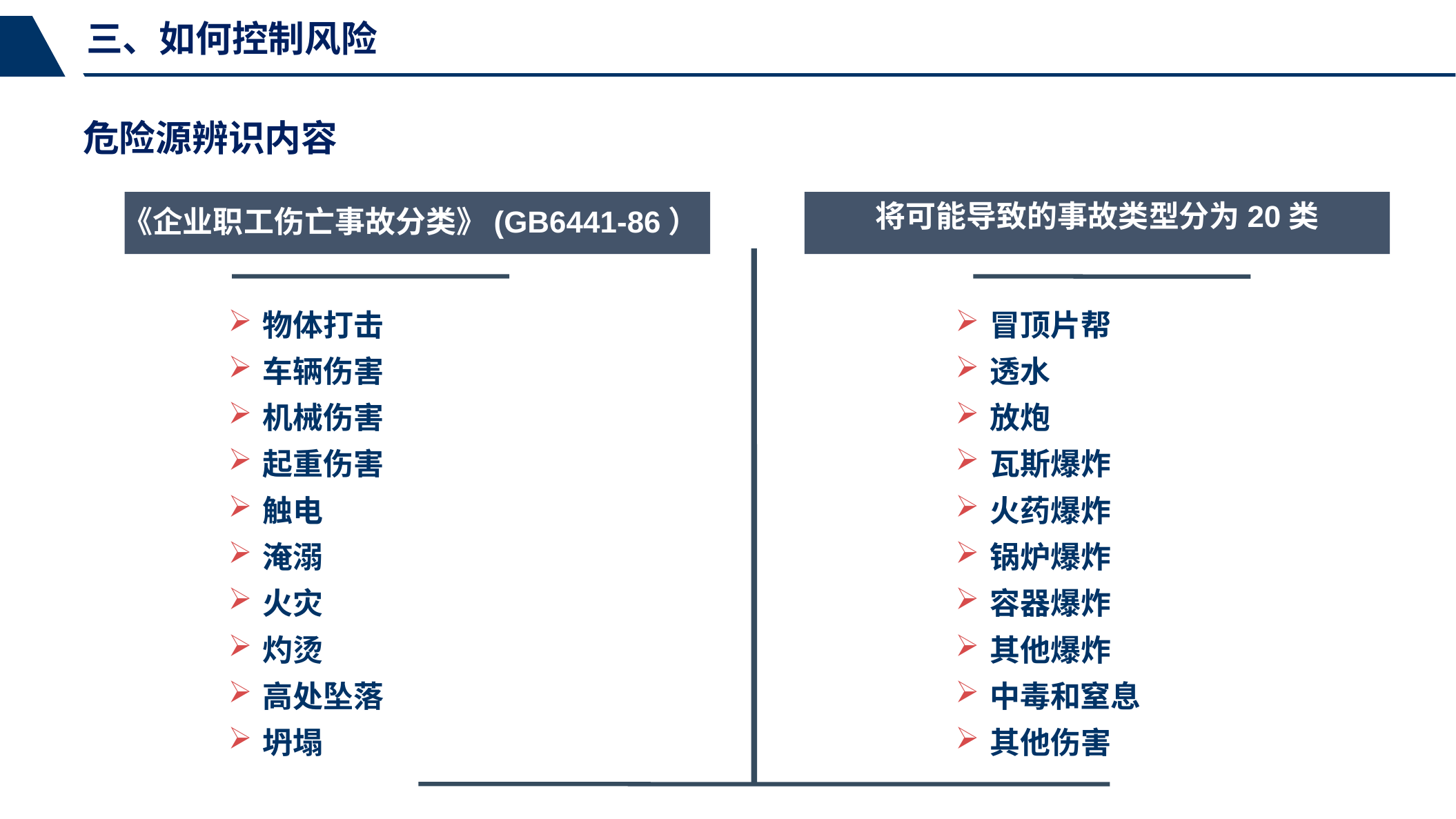

三、如何控制风险

危险源辨识内容

将可能导致的事故类型分为20类
《企业职工伤亡事故分类》(GB6441-86）

物体打击
车辆伤害
机械伤害
起重伤害
触电
淹溺
火灾
灼烫
高处坠落
坍塌
冒顶片帮
透水
放炮
瓦斯爆炸
火药爆炸
锅炉爆炸
容器爆炸
其他爆炸
中毒和窒息
其他伤害